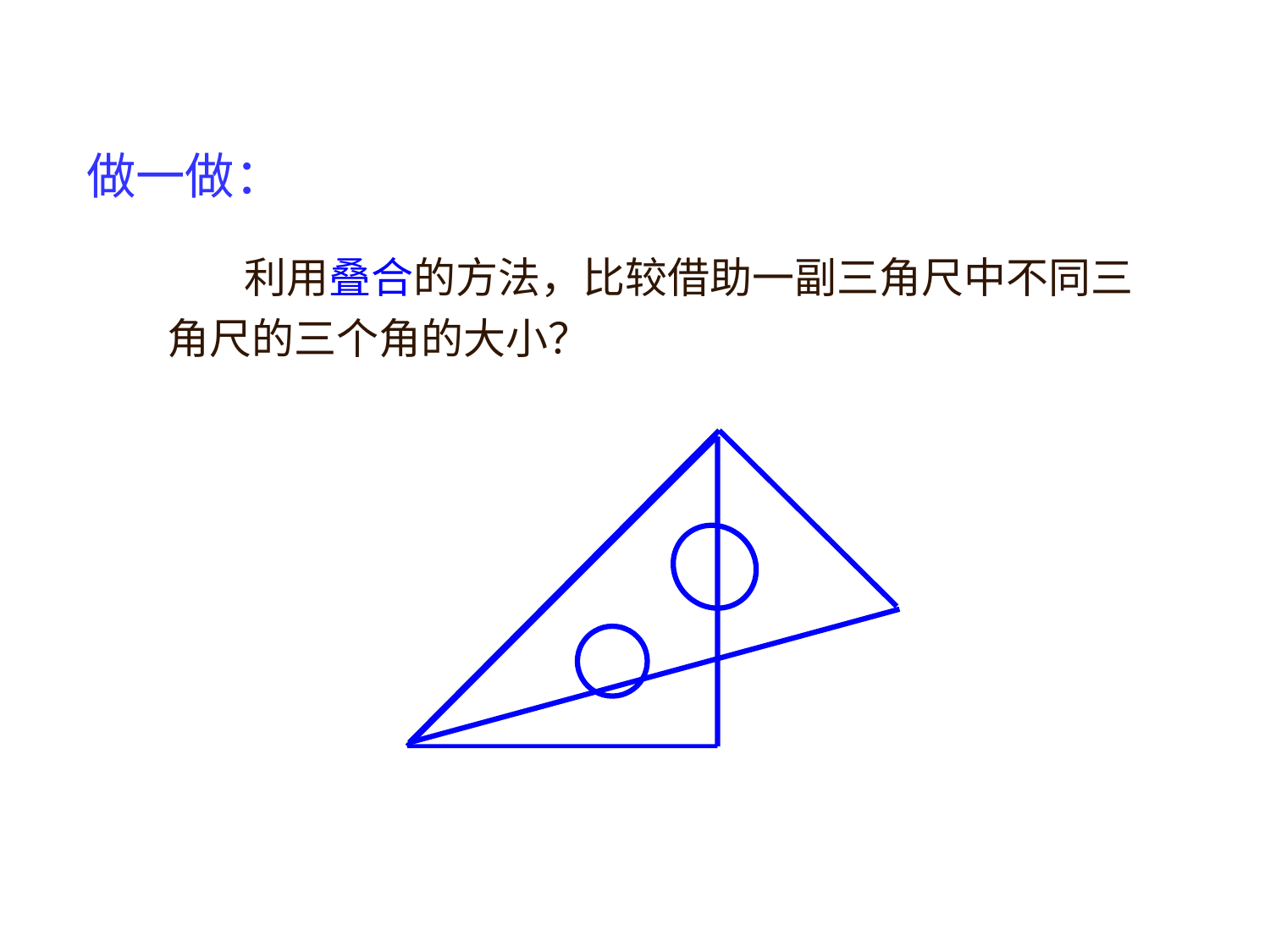

做一做：
       利用叠合的方法，比较借助一副三角尺中不同三角尺的三个角的大小？